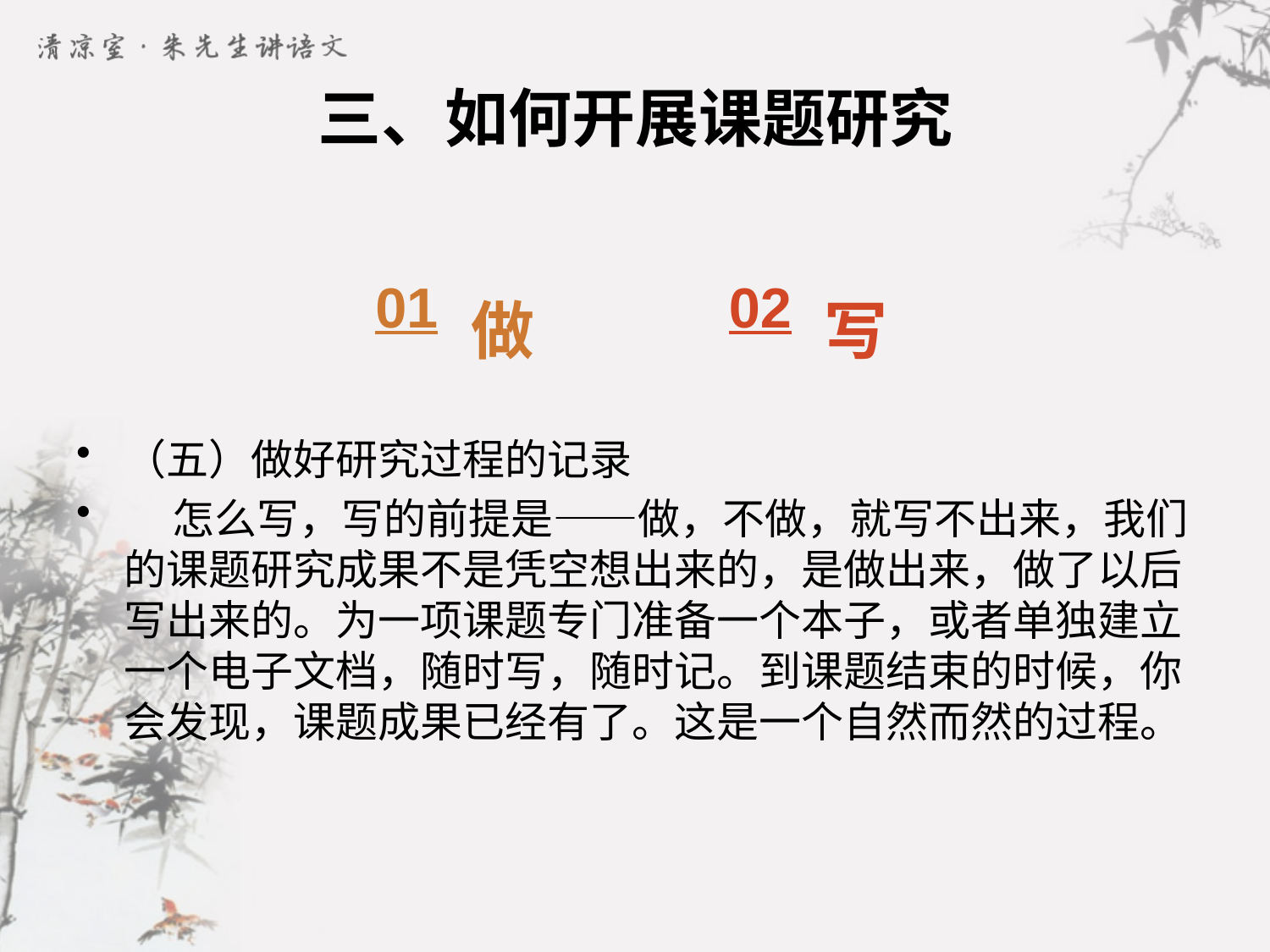

# 三、如何开展课题研究
01
做
02
写
（五）做好研究过程的记录
    怎么写，写的前提是——做，不做，就写不出来，我们的课题研究成果不是凭空想出来的，是做出来，做了以后写出来的。为一项课题专门准备一个本子，或者单独建立一个电子文档，随时写，随时记。到课题结束的时候，你会发现，课题成果已经有了。这是一个自然而然的过程。